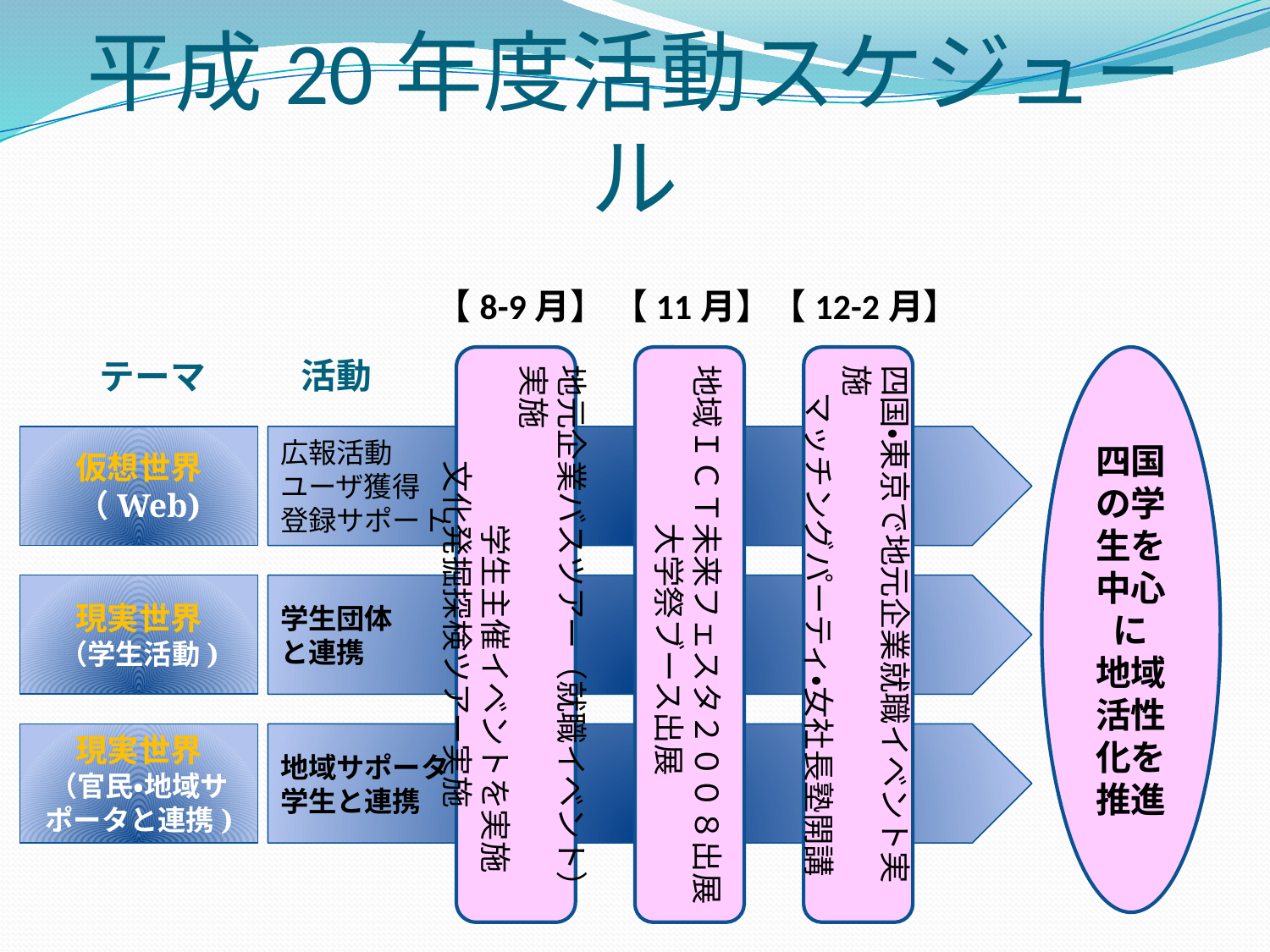

# 平成20年度活動スケジュール
【8-9月】
【11月】
【12-2月】
活動
地元企業バスツアー（就職イベント）実施
　　　　　学生主催イベントを実施
文化発掘探検ツアー実施
地域ＩＣＴ未来フェスタ２００８出展
　　　　　大学祭ブース出展
四国・東京で地元企業就職イベント実施
マッチングパーティ・女社長塾開講
四国の学生を中心に
地域活性化を推進
テーマ
仮想世界
（Web)
広報活動
ユーザ獲得
登録サポート
現実世界
（学生活動)
学生団体
と連携
現実世界
（官民・地域サポータと連携)
地域サポータ
学生と連携